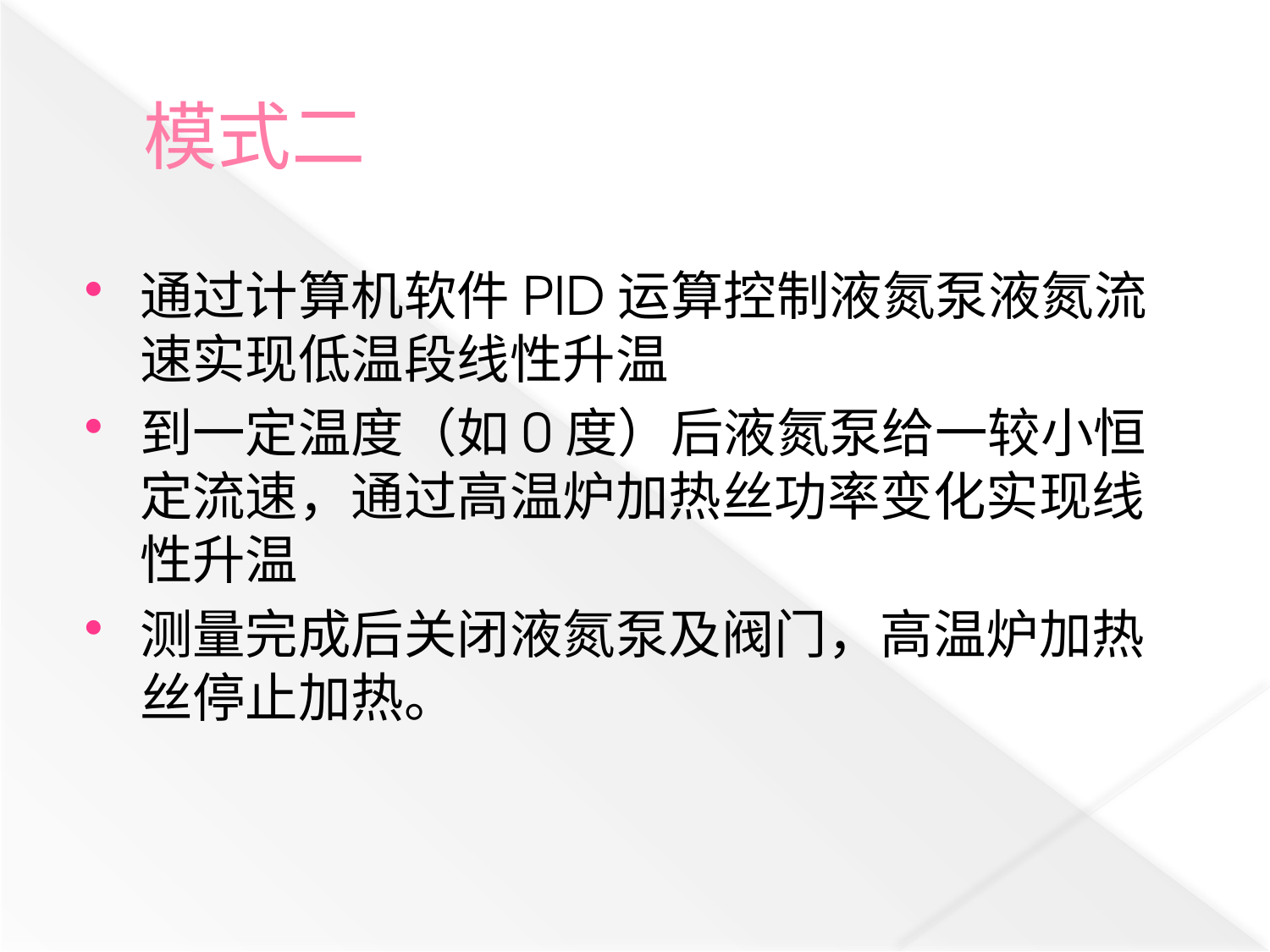

# 模式二
通过计算机软件PID运算控制液氮泵液氮流速实现低温段线性升温
到一定温度（如0度）后液氮泵给一较小恒定流速，通过高温炉加热丝功率变化实现线性升温
测量完成后关闭液氮泵及阀门，高温炉加热丝停止加热。